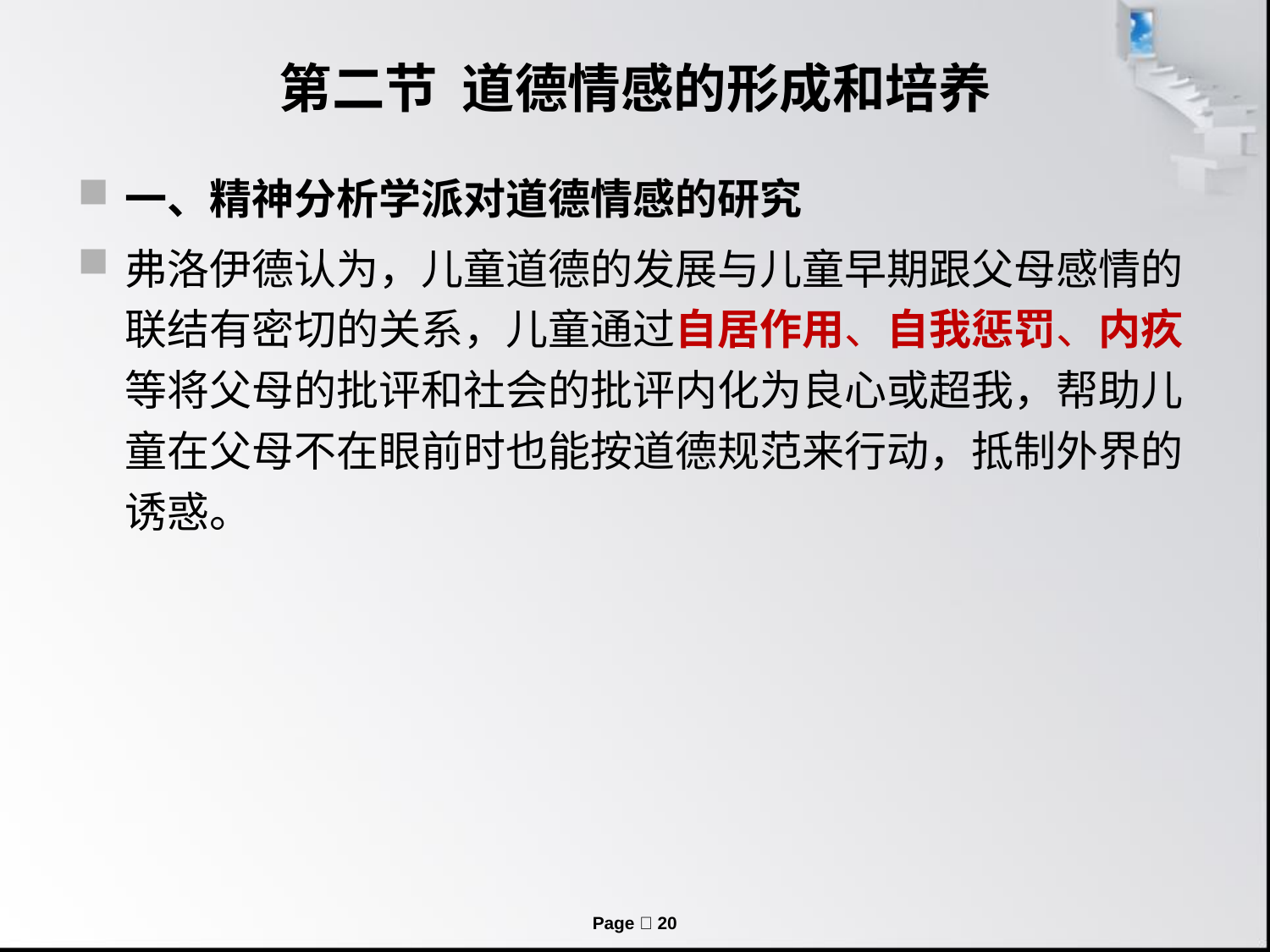

# 第二节  道德情感的形成和培养
一、精神分析学派对道德情感的研究
弗洛伊德认为，儿童道德的发展与儿童早期跟父母感情的联结有密切的关系，儿童通过自居作用、自我惩罚、内疚等将父母的批评和社会的批评内化为良心或超我，帮助儿童在父母不在眼前时也能按道德规范来行动，抵制外界的诱惑。